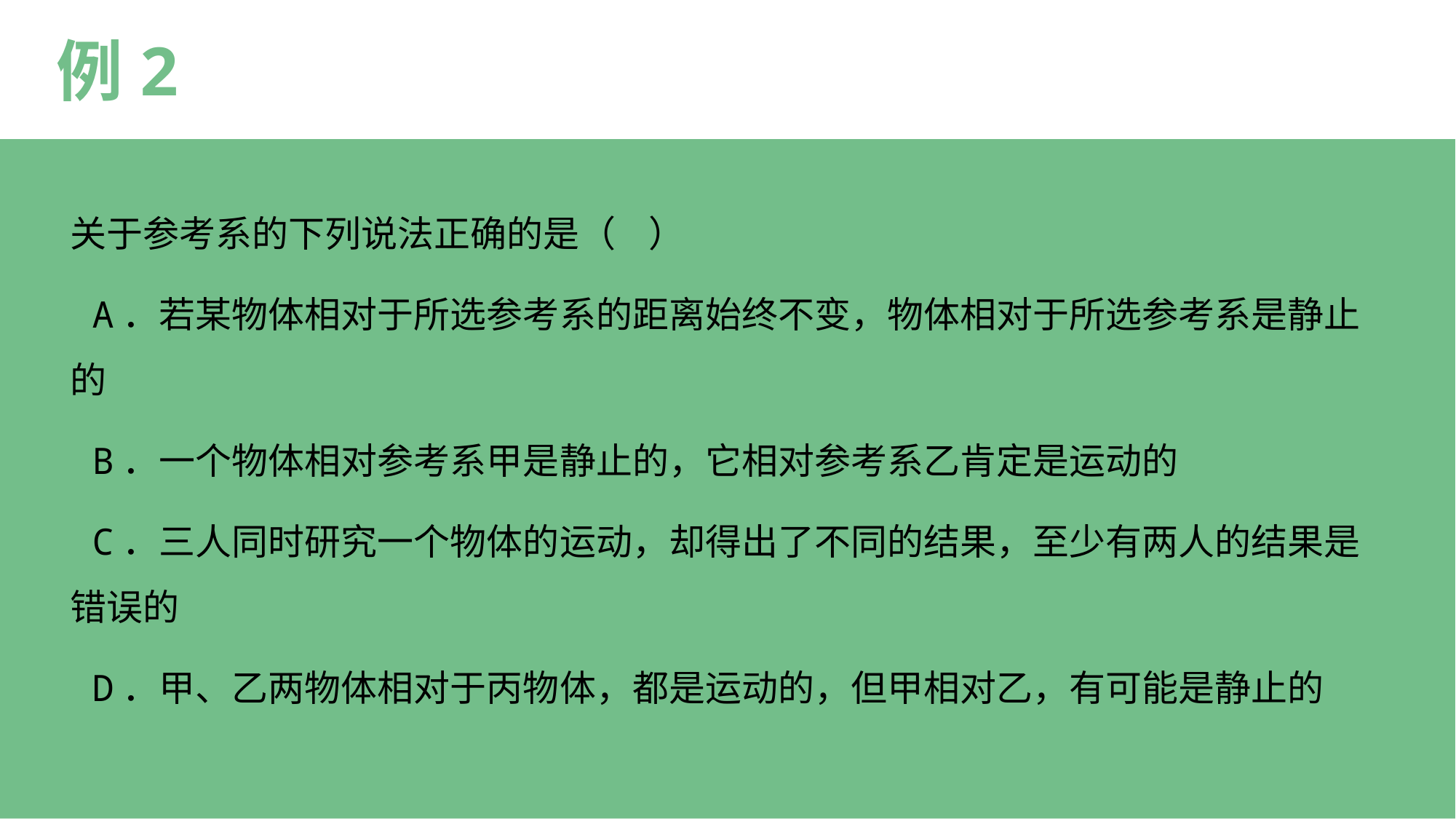

例2

关于参考系的下列说法正确的是（    ）
 A．若某物体相对于所选参考系的距离始终不变，物体相对于所选参考系是静止的
 B．一个物体相对参考系甲是静止的，它相对参考系乙肯定是运动的
 C．三人同时研究一个物体的运动，却得出了不同的结果，至少有两人的结果是错误的
 D．甲、乙两物体相对于丙物体，都是运动的，但甲相对乙，有可能是静止的